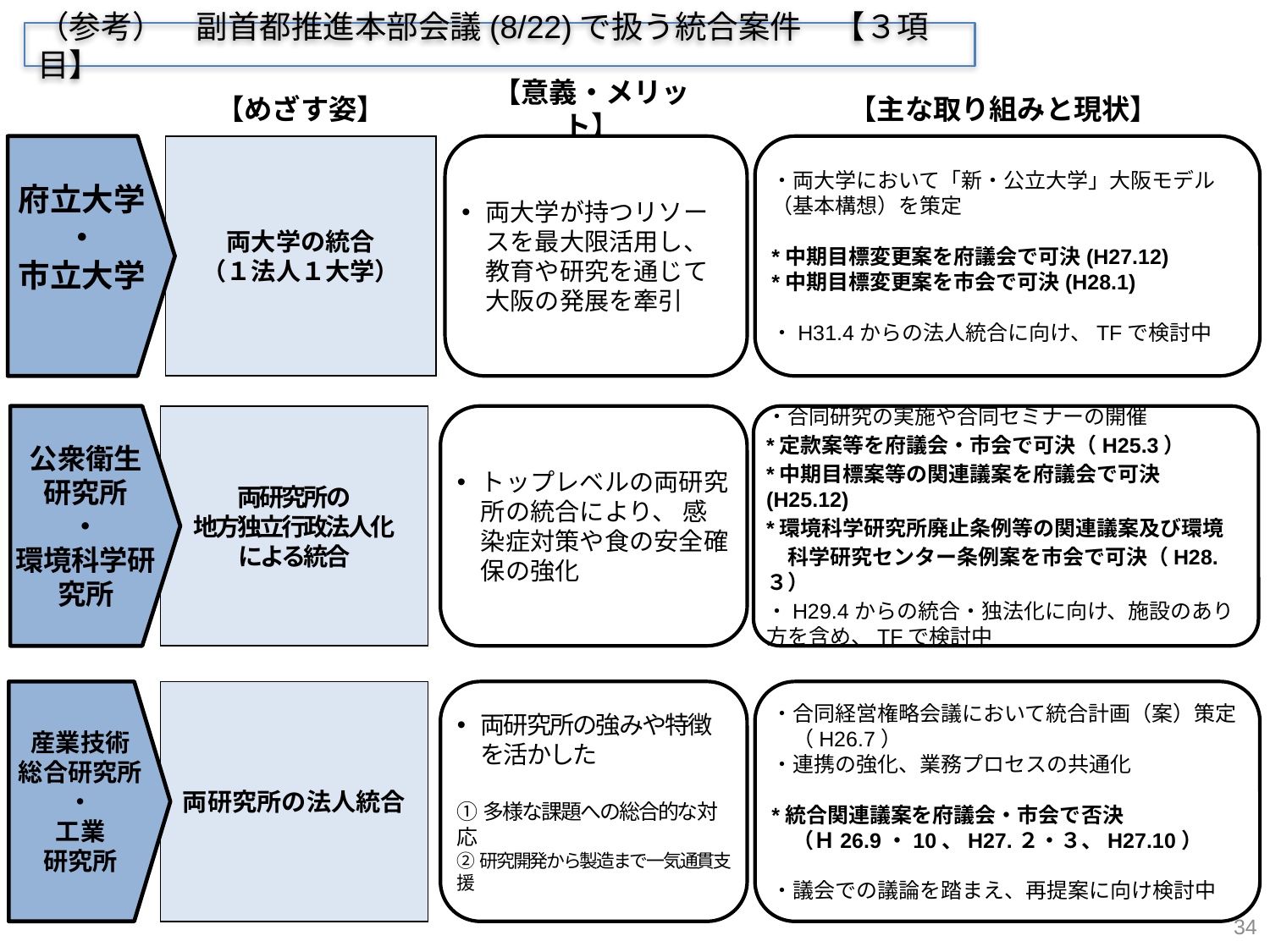

（参考）　副首都推進本部会議(8/22)で扱う統合案件　【３項目】
【めざす姿】
【意義・メリット】
【主な取り組みと現状】
府立大学
・
市立大学
両大学の統合
（１法人１大学）
両大学が持つリソースを最大限活用し、教育や研究を通じて大阪の発展を牽引
・両大学において「新・公立大学」大阪モデル
（基本構想）を策定

*中期目標変更案を府議会で可決(H27.12)
*中期目標変更案を市会で可決(H28.1)

・H31.4からの法人統合に向け、TFで検討中
公衆衛生
研究所
・
環境科学研究所
両研究所の
地方独立行政法人化
による統合
トップレベルの両研究所の統合により、 感染症対策や食の安全確保の強化
・合同研究の実施や合同セミナーの開催
*定款案等を府議会・市会で可決（H25.3）
*中期目標案等の関連議案を府議会で可決(H25.12)
*環境科学研究所廃止条例等の関連議案及び環境
　科学研究センター条例案を市会で可決（H28.３）
・H29.4からの統合・独法化に向け、施設のあり方を含め、TFで検討中
産業技術
総合研究所
・
工業
研究所
両研究所の法人統合
両研究所の強みや特徴を活かした

①多様な課題への総合的な対応
②研究開発から製造まで一気通貫支援
・合同経営権略会議において統合計画（案）策定
　（H26.7）
・連携の強化、業務プロセスの共通化

*統合関連議案を府議会・市会で否決
　（Ｈ26.9・10、H27.２・３、H27.10）

・議会での議論を踏まえ、再提案に向け検討中
34